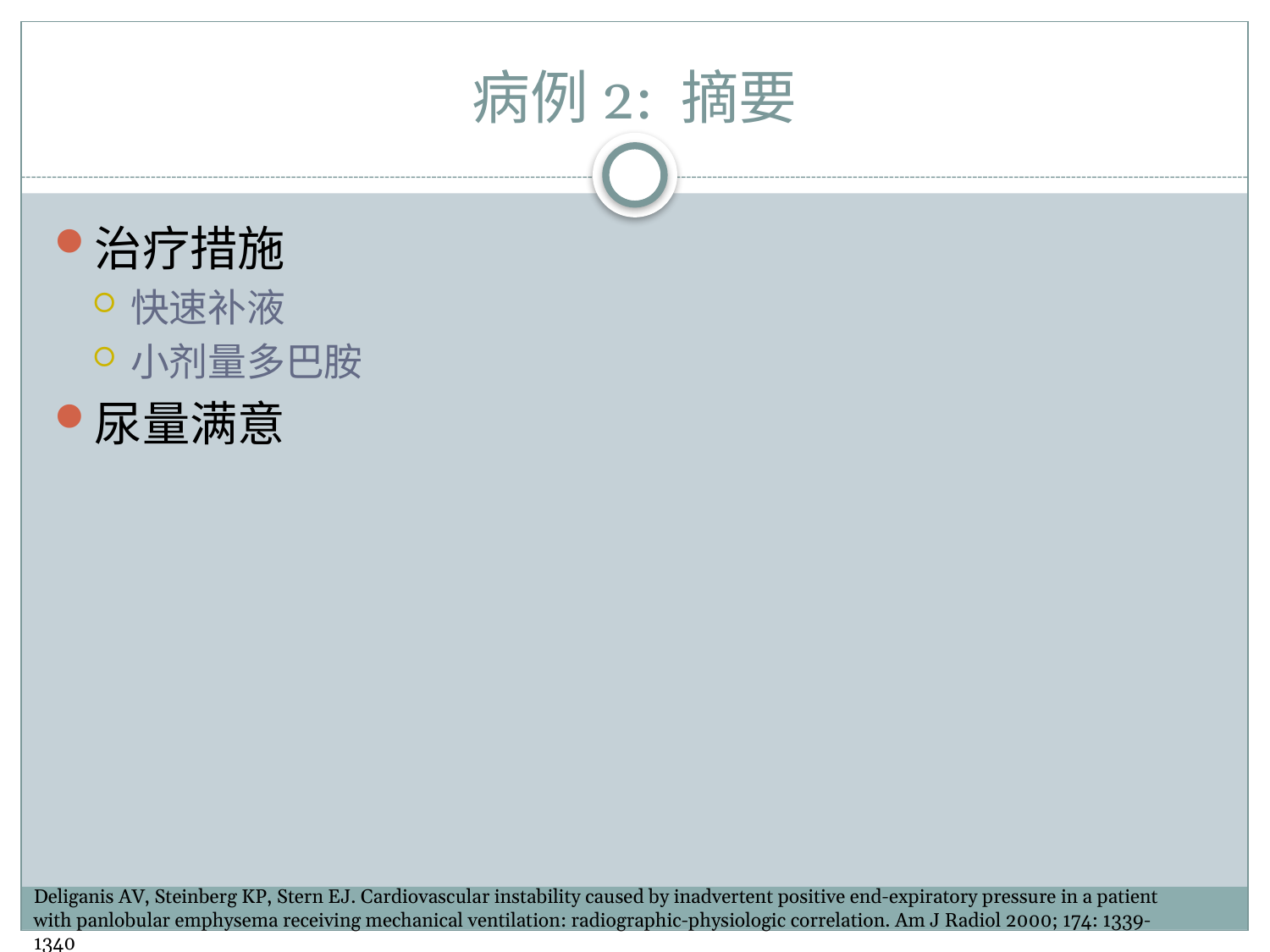

# 病例2: 摘要
治疗措施
快速补液
小剂量多巴胺
尿量满意
Deliganis AV, Steinberg KP, Stern EJ. Cardiovascular instability caused by inadvertent positive end-expiratory pressure in a patient with panlobular emphysema receiving mechanical ventilation: radiographic-physiologic correlation. Am J Radiol 2000; 174: 1339-1340